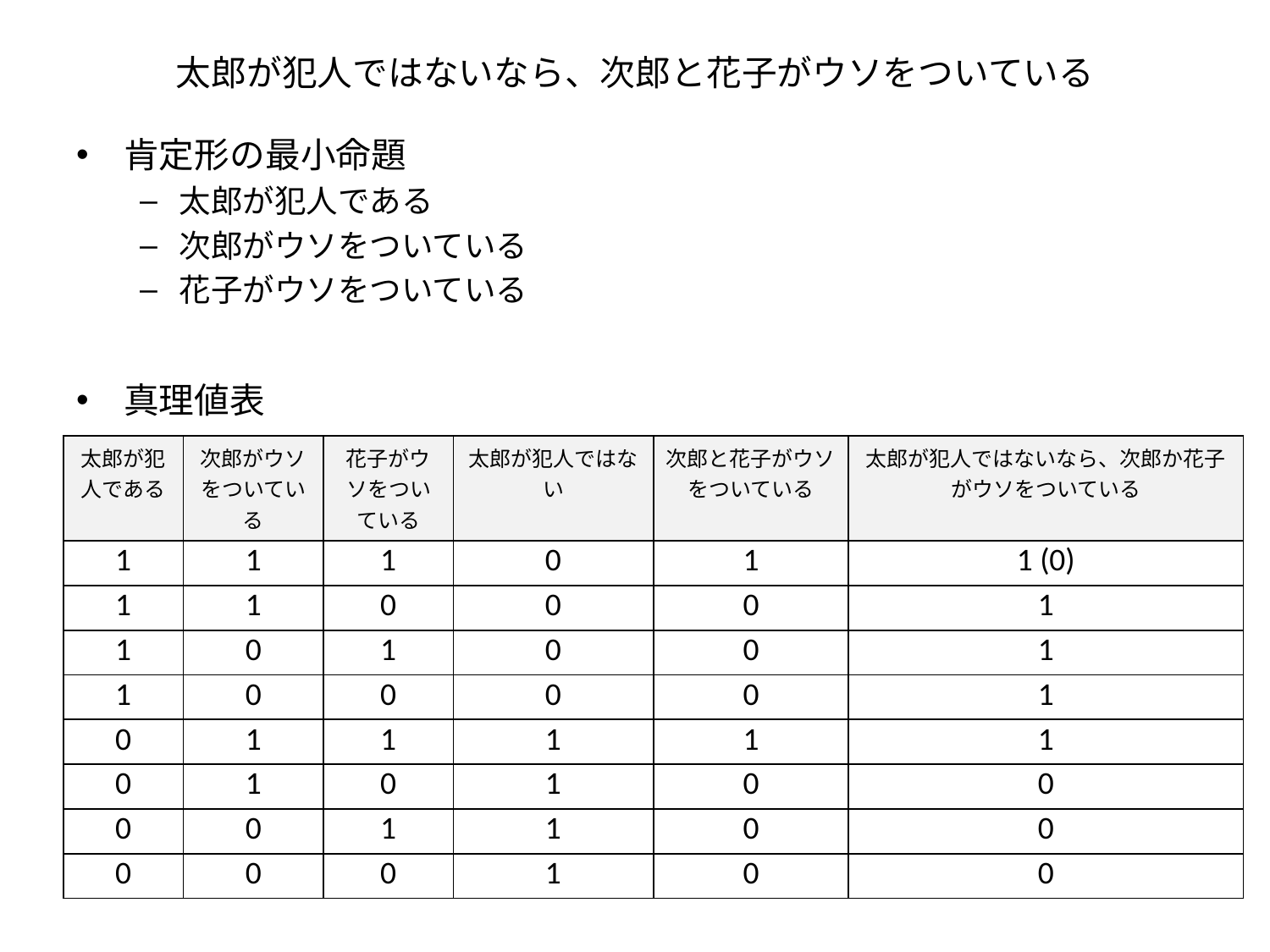

# 太郎が犯人ではないなら、次郎と花子がウソをついている
肯定形の最小命題
太郎が犯人である
次郎がウソをついている
花子がウソをついている

真理値表
| 太郎が犯人である | 次郎がウソをついている | 花子がウソをついている | 太郎が犯人ではない | 次郎と花子がウソをついている | 太郎が犯人ではないなら、次郎か花子がウソをついている |
| --- | --- | --- | --- | --- | --- |
| 1 | 1 | 1 | 0 | 1 | 1 (0) |
| 1 | 1 | 0 | 0 | 0 | 1 |
| 1 | 0 | 1 | 0 | 0 | 1 |
| 1 | 0 | 0 | 0 | 0 | 1 |
| 0 | 1 | 1 | 1 | 1 | 1 |
| 0 | 1 | 0 | 1 | 0 | 0 |
| 0 | 0 | 1 | 1 | 0 | 0 |
| 0 | 0 | 0 | 1 | 0 | 0 |